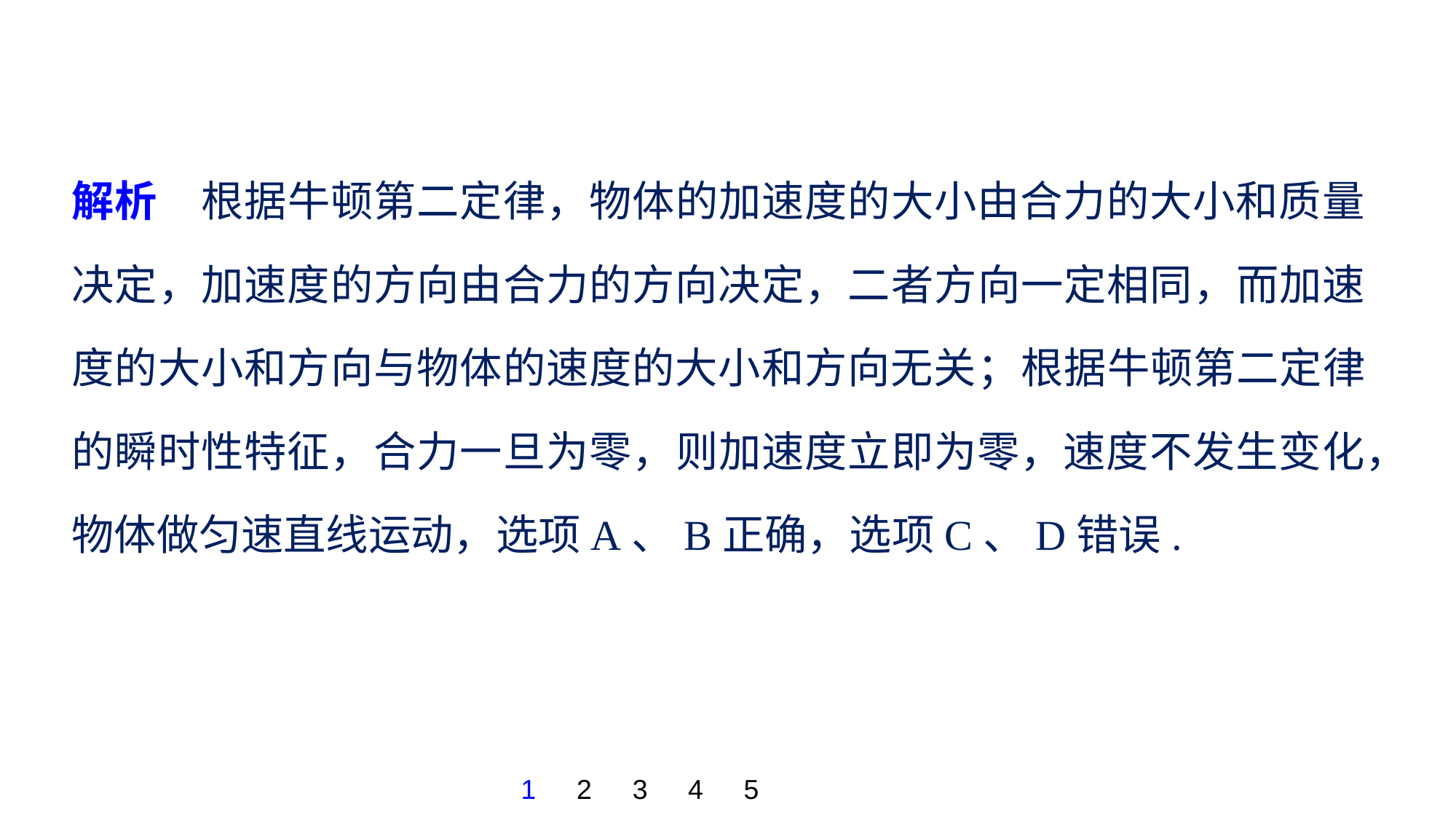

解析　根据牛顿第二定律，物体的加速度的大小由合力的大小和质量决定，加速度的方向由合力的方向决定，二者方向一定相同，而加速度的大小和方向与物体的速度的大小和方向无关；根据牛顿第二定律的瞬时性特征，合力一旦为零，则加速度立即为零，速度不发生变化，物体做匀速直线运动，选项A、B正确，选项C、D错误.
1
2
3
4
5